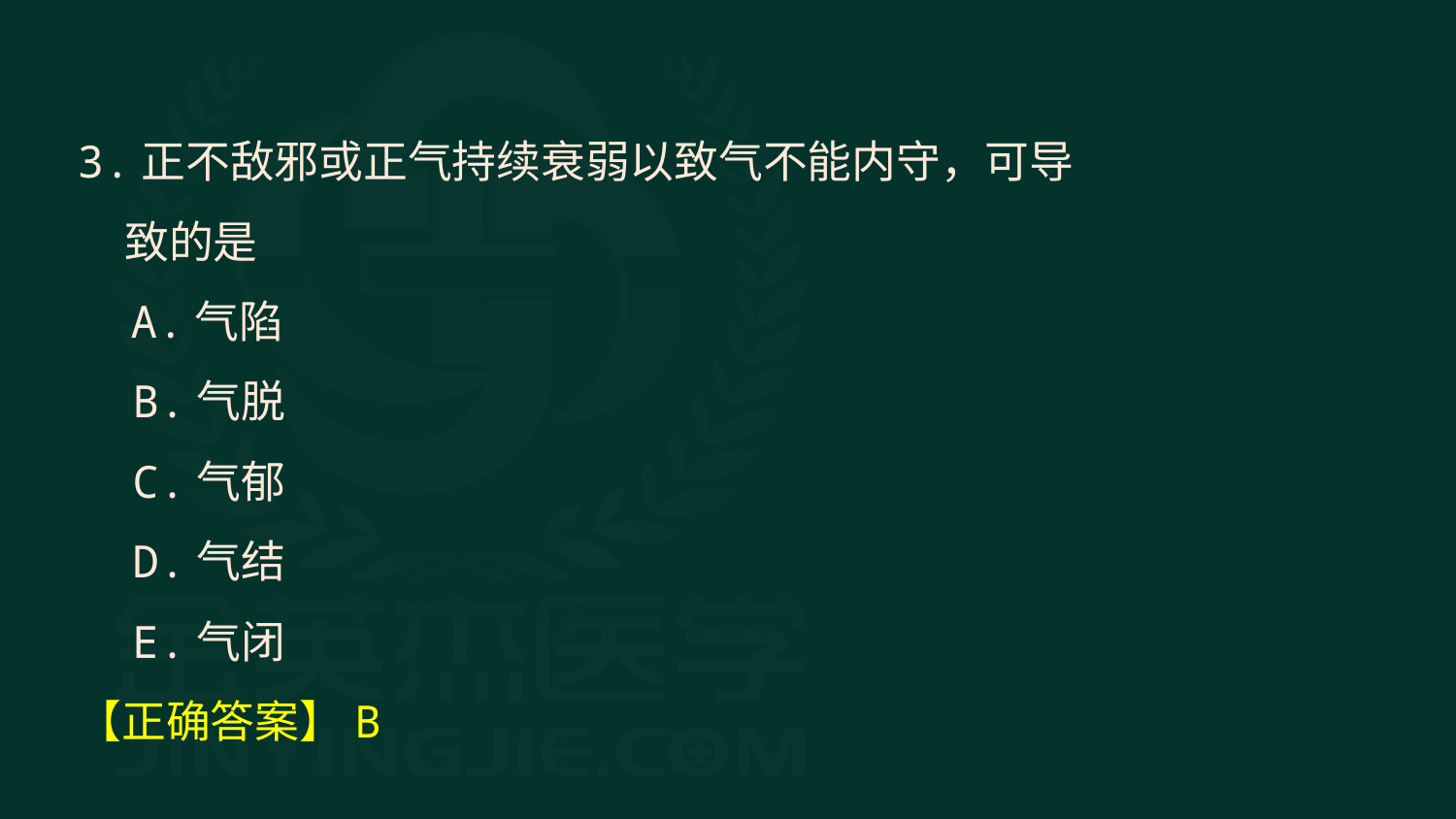

3.正不敌邪或正气持续衰弱以致气不能内守，可导致的是
  A.气陷
　B.气脱
　C.气郁
　D.气结
　E.气闭
【正确答案】B